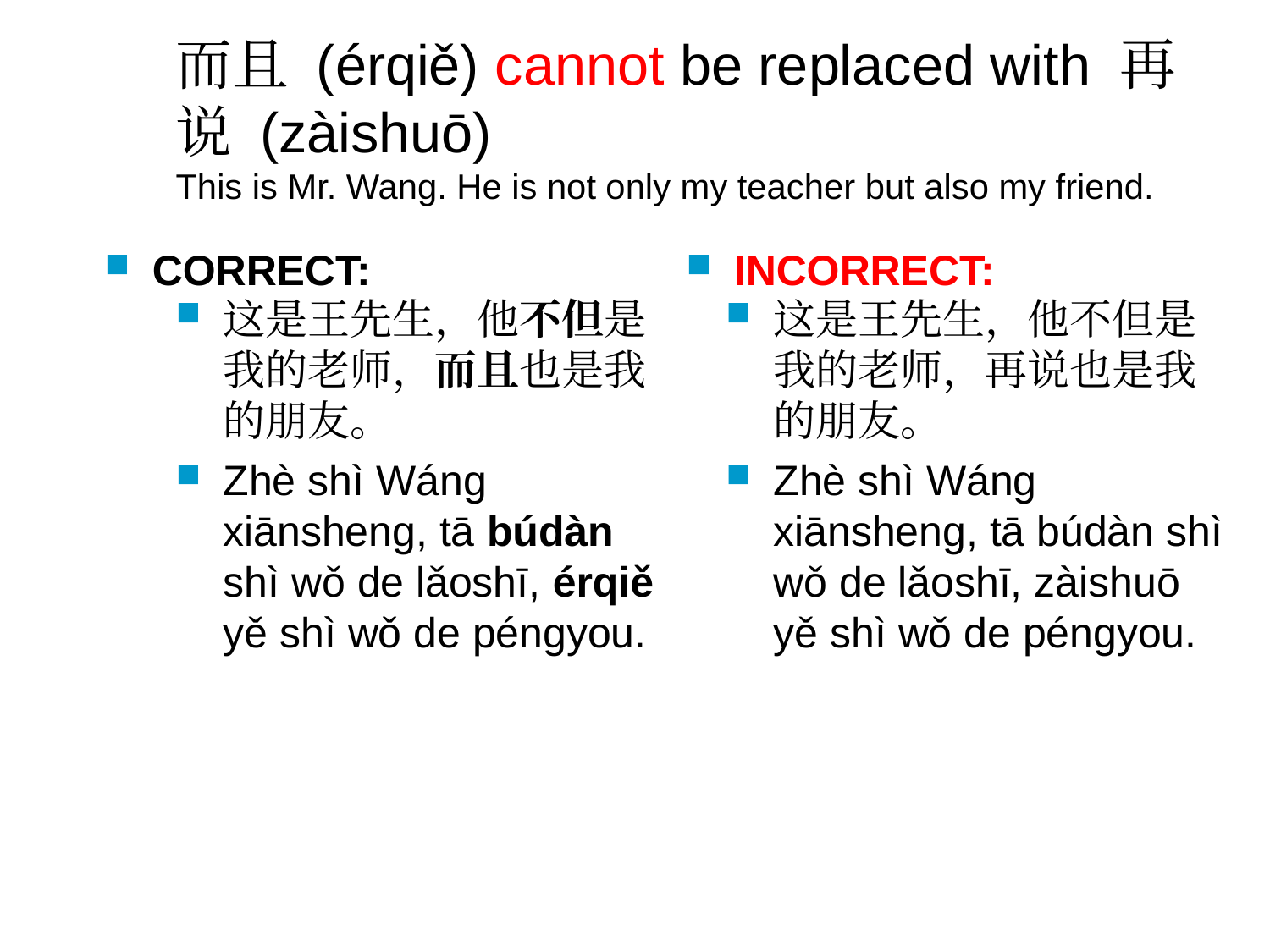

# 而且 (érqiě) cannot be replaced with 再说 (zàishuō) This is Mr. Wang. He is not only my teacher but also my friend.
CORRECT:
INCORRECT:
这是王先生，他不但是我的老师，而且也是我的朋友。
Zhè shì Wáng xiānsheng, tā búdàn shì wǒ de lǎoshī, érqiě yě shì wǒ de péngyou.
这是王先生，他不但是我的老师，再说也是我的朋友。
Zhè shì Wáng xiānsheng, tā búdàn shì wǒ de lǎoshī, zàishuō yě shì wǒ de péngyou.